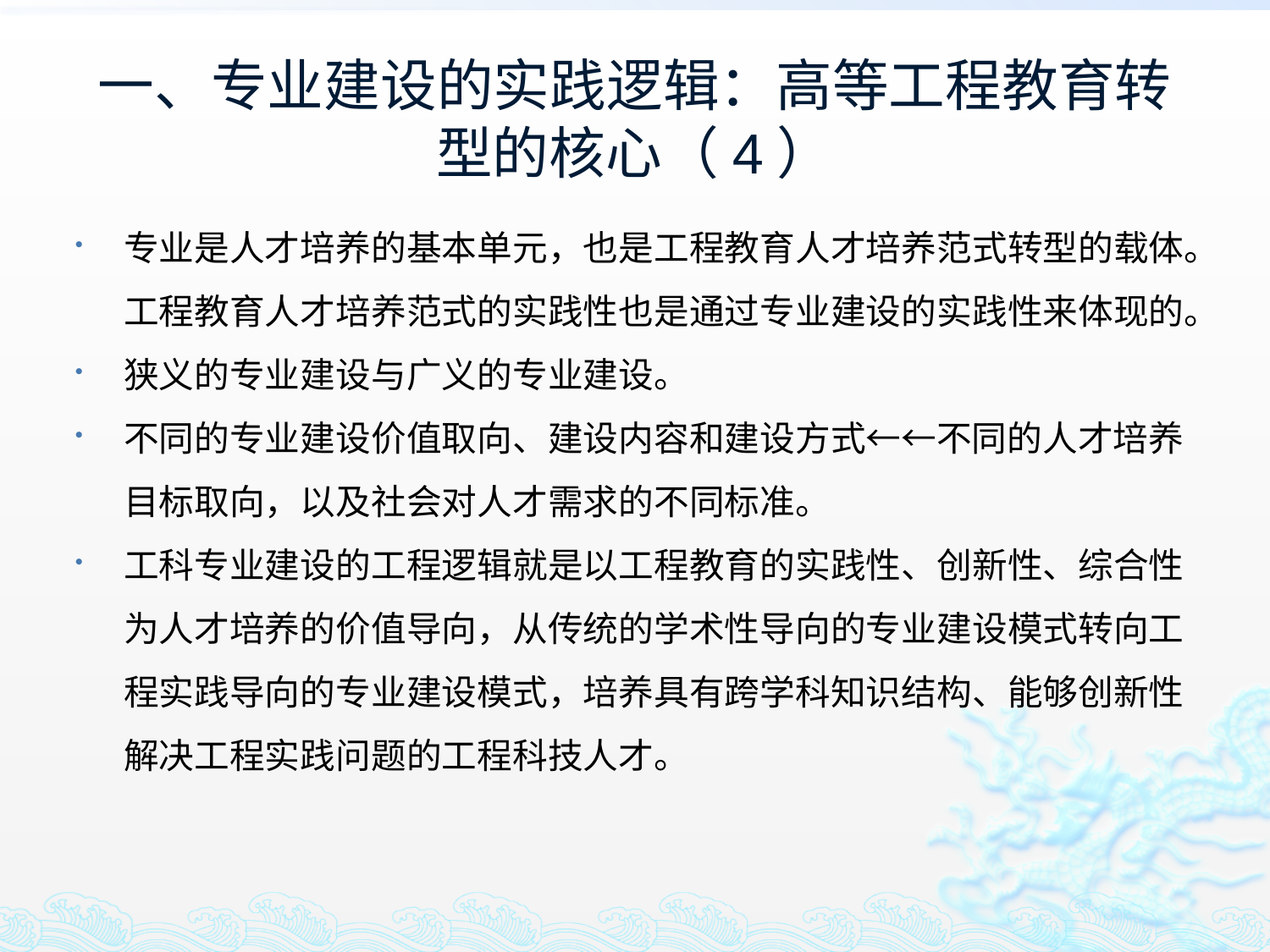

# 一、专业建设的实践逻辑：高等工程教育转型的核心（4）
专业是人才培养的基本单元，也是工程教育人才培养范式转型的载体。工程教育人才培养范式的实践性也是通过专业建设的实践性来体现的。
狭义的专业建设与广义的专业建设。
不同的专业建设价值取向、建设内容和建设方式←←不同的人才培养目标取向，以及社会对人才需求的不同标准。
工科专业建设的工程逻辑就是以工程教育的实践性、创新性、综合性为人才培养的价值导向，从传统的学术性导向的专业建设模式转向工程实践导向的专业建设模式，培养具有跨学科知识结构、能够创新性解决工程实践问题的工程科技人才。